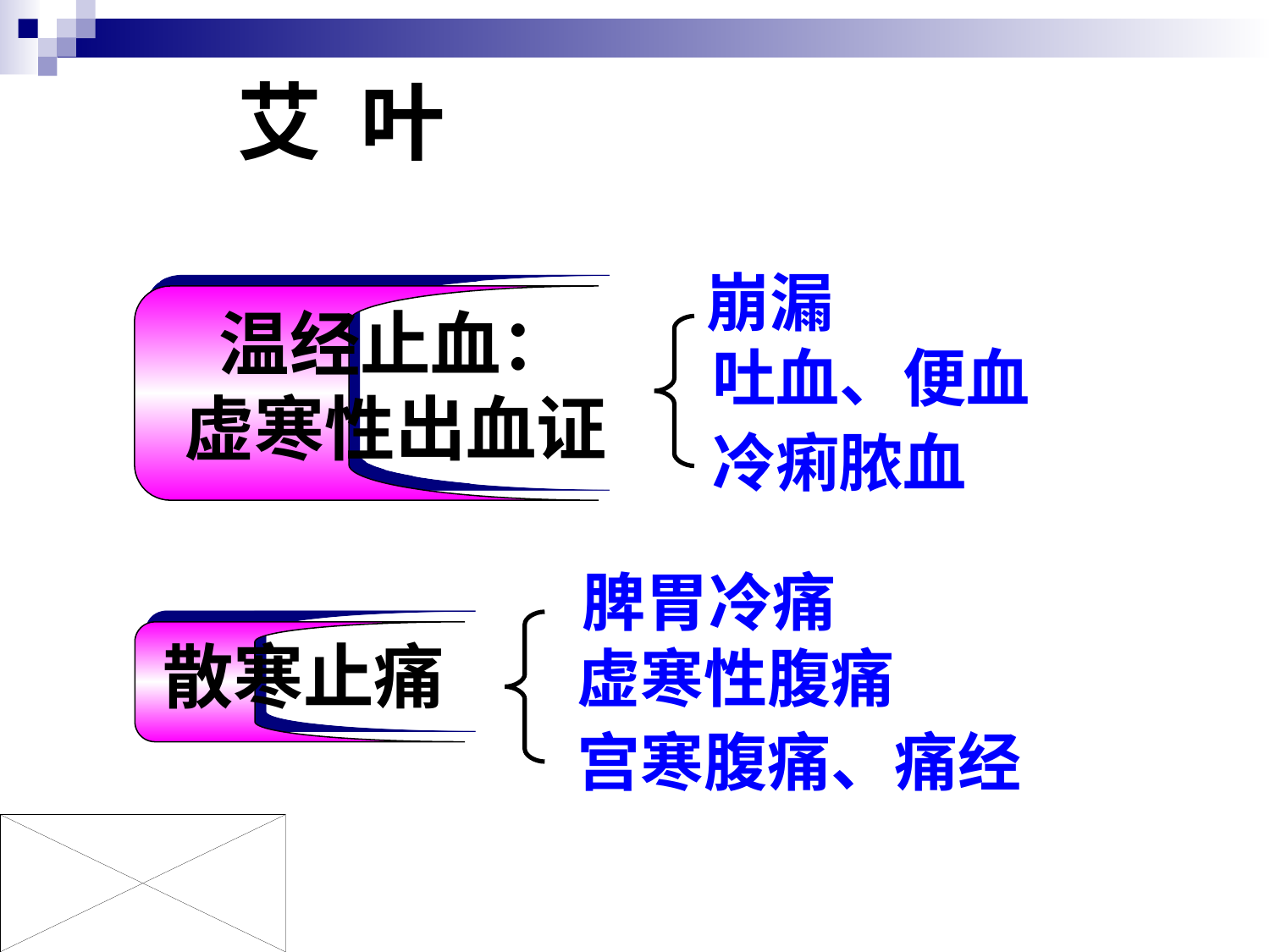

艾  叶
崩漏

温经止血：
虚寒性出血证

吐血、便血
冷痢脓血
脾胃冷痛

散寒止痛
虚寒性腹痛
宫寒腹痛、痛经